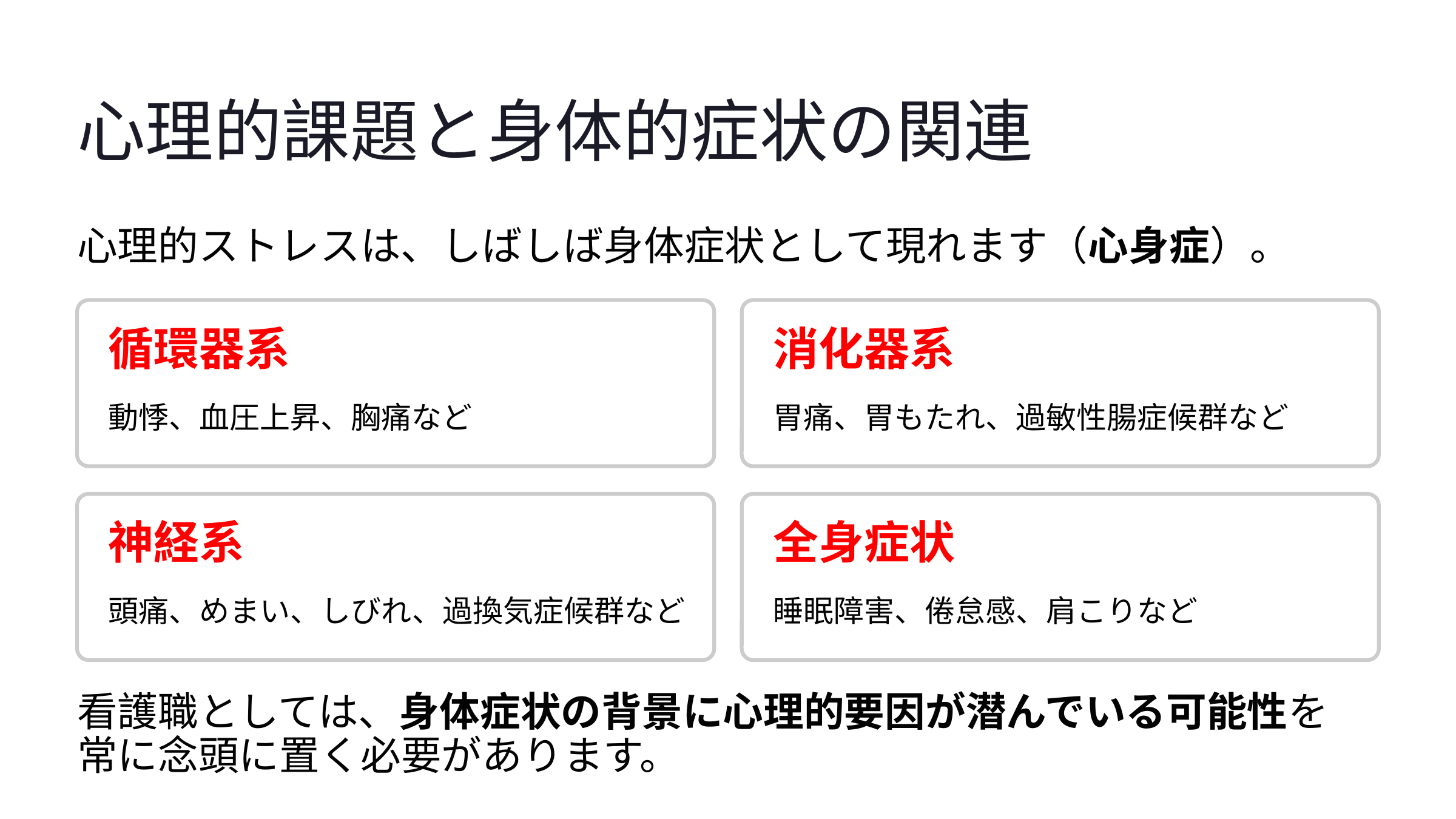

心理的課題と身体的症状の関連
心理的ストレスは、しばしば身体症状として現れます（心身症）。

循環器系
消化器系
動悸、血圧上昇、胸痛など
胃痛、胃もたれ、過敏性腸症候群など

神経系
全身症状
頭痛、めまい、しびれ、過換気症候群など
睡眠障害、倦怠感、肩こりなど
看護職としては、身体症状の背景に心理的要因が潜んでいる可能性を
常に念頭に置く必要があります。